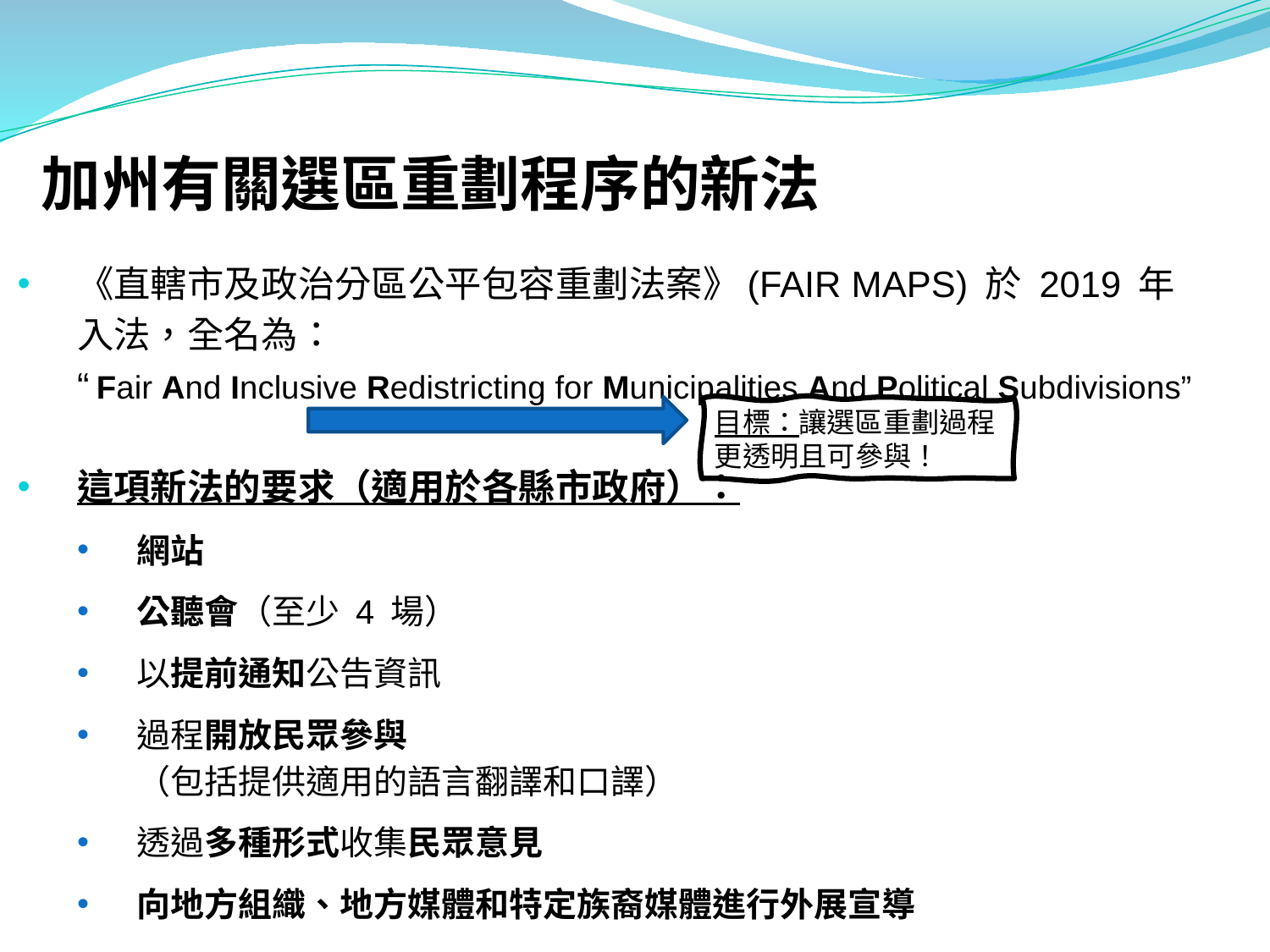

# 加州有關選區重劃程序的新法
《直轄市及政治分區公平包容重劃法案》(FAIR MAPS) 於 2019 年入法，全名為：
“Fair And Inclusive Redistricting for Municipalities And Political Subdivisions”
這項新法的要求（適用於各縣市政府）：
網站
公聽會（至少 4 場）
以提前通知公告資訊
過程開放民眾參與
（包括提供適用的語言翻譯和口譯）
透過多種形式收集民眾意見
向地方組織、地方媒體和特定族裔媒體進行外展宣導

目標：讓選區重劃過程
更透明且可參與！